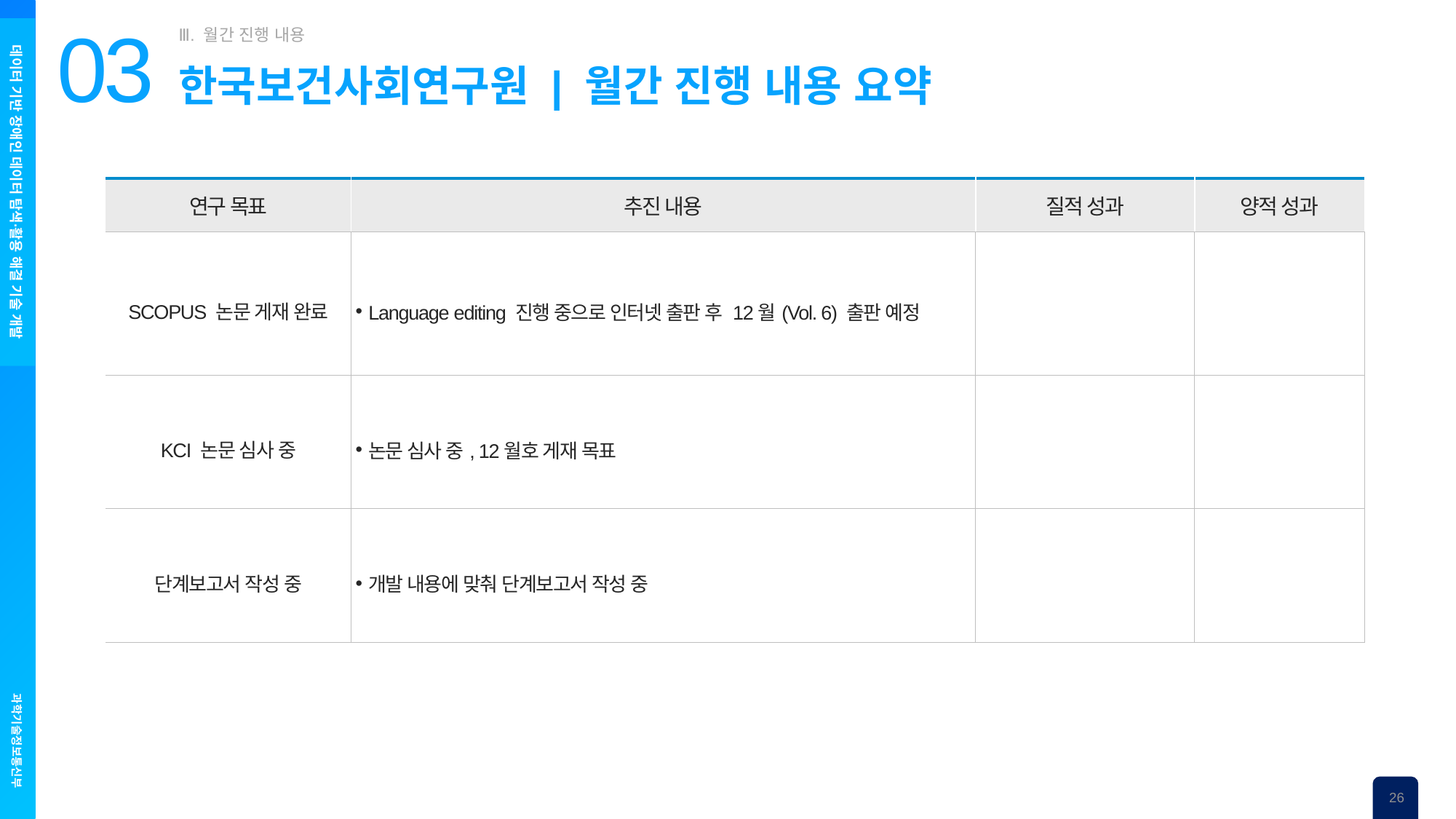

# 03
한국보건사회연구원 | 월간 진행 내용 요약
| 연구 목표 | 추진 내용 | 질적 성과 | 양적 성과 |
| --- | --- | --- | --- |
| SCOPUS 논문 게재 완료 | Language editing 진행 중으로 인터넷 출판 후 12월(Vol. 6) 출판 예정 |  |  |
| KCI 논문 심사 중 | 논문 심사 중, 12월호 게재 목표 |  |  |
| 단계보고서 작성 중 | 개발 내용에 맞춰 단계보고서 작성 중 |  |  |
26